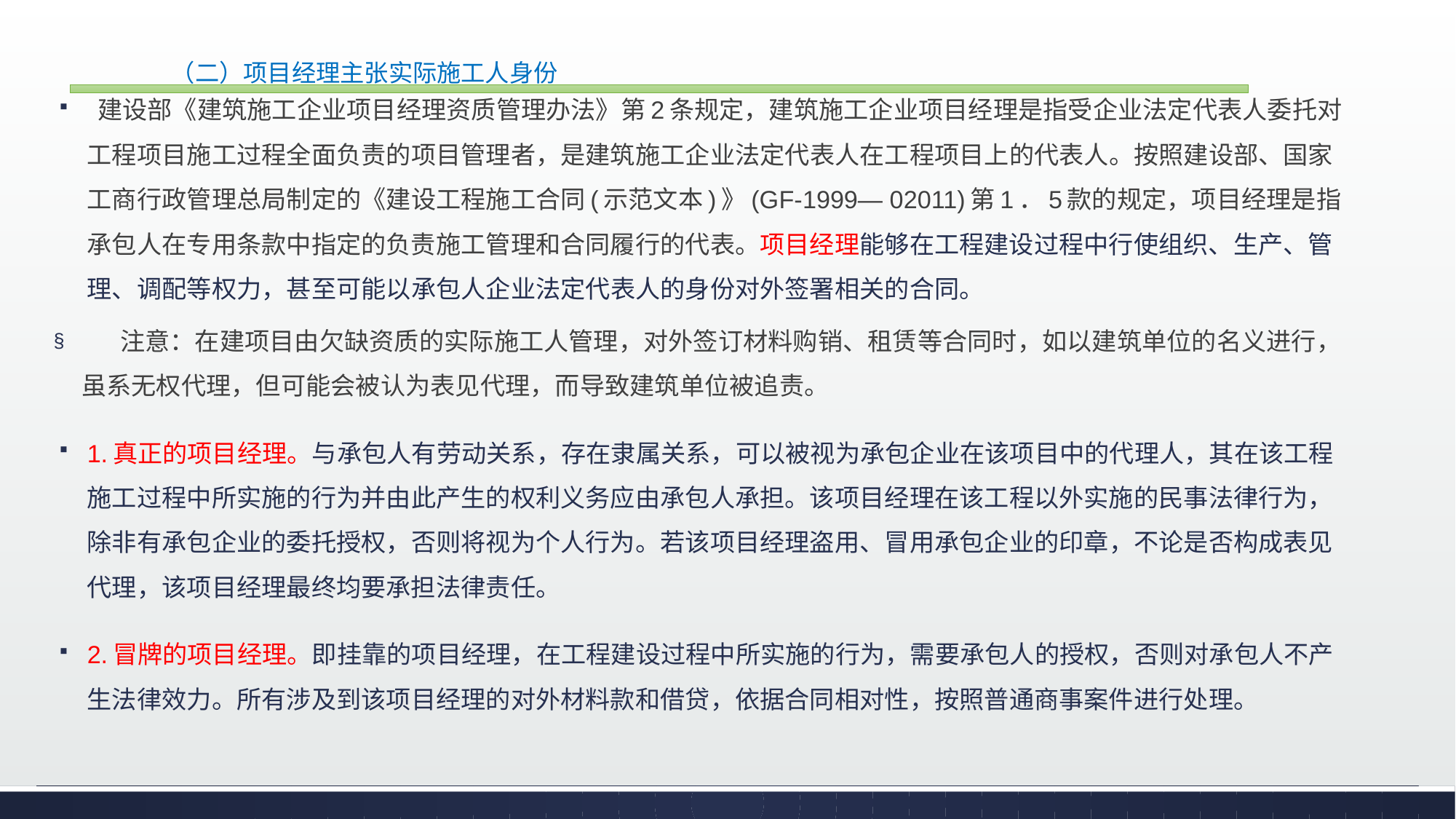

# （二）项目经理主张实际施工人身份
 建设部《建筑施工企业项目经理资质管理办法》第2条规定，建筑施工企业项目经理是指受企业法定代表人委托对工程项目施工过程全面负责的项目管理者，是建筑施工企业法定代表人在工程项目上的代表人。按照建设部、国家工商行政管理总局制定的《建设工程施工合同(示范文本)》(GF-1999— 02011)第1．5款的规定，项目经理是指承包人在专用条款中指定的负责施工管理和合同履行的代表。项目经理能够在工程建设过程中行使组织、生产、管理、调配等权力，甚至可能以承包人企业法定代表人的身份对外签署相关的合同。
      注意：在建项目由欠缺资质的实际施工人管理，对外签订材料购销、租赁等合同时，如以建筑单位的名义进行，虽系无权代理，但可能会被认为表见代理，而导致建筑单位被追责。
1.真正的项目经理。与承包人有劳动关系，存在隶属关系，可以被视为承包企业在该项目中的代理人，其在该工程施工过程中所实施的行为并由此产生的权利义务应由承包人承担。该项目经理在该工程以外实施的民事法律行为，除非有承包企业的委托授权，否则将视为个人行为。若该项目经理盗用、冒用承包企业的印章，不论是否构成表见代理，该项目经理最终均要承担法律责任。
2.冒牌的项目经理。即挂靠的项目经理，在工程建设过程中所实施的行为，需要承包人的授权，否则对承包人不产生法律效力。所有涉及到该项目经理的对外材料款和借贷，依据合同相对性，按照普通商事案件进行处理。